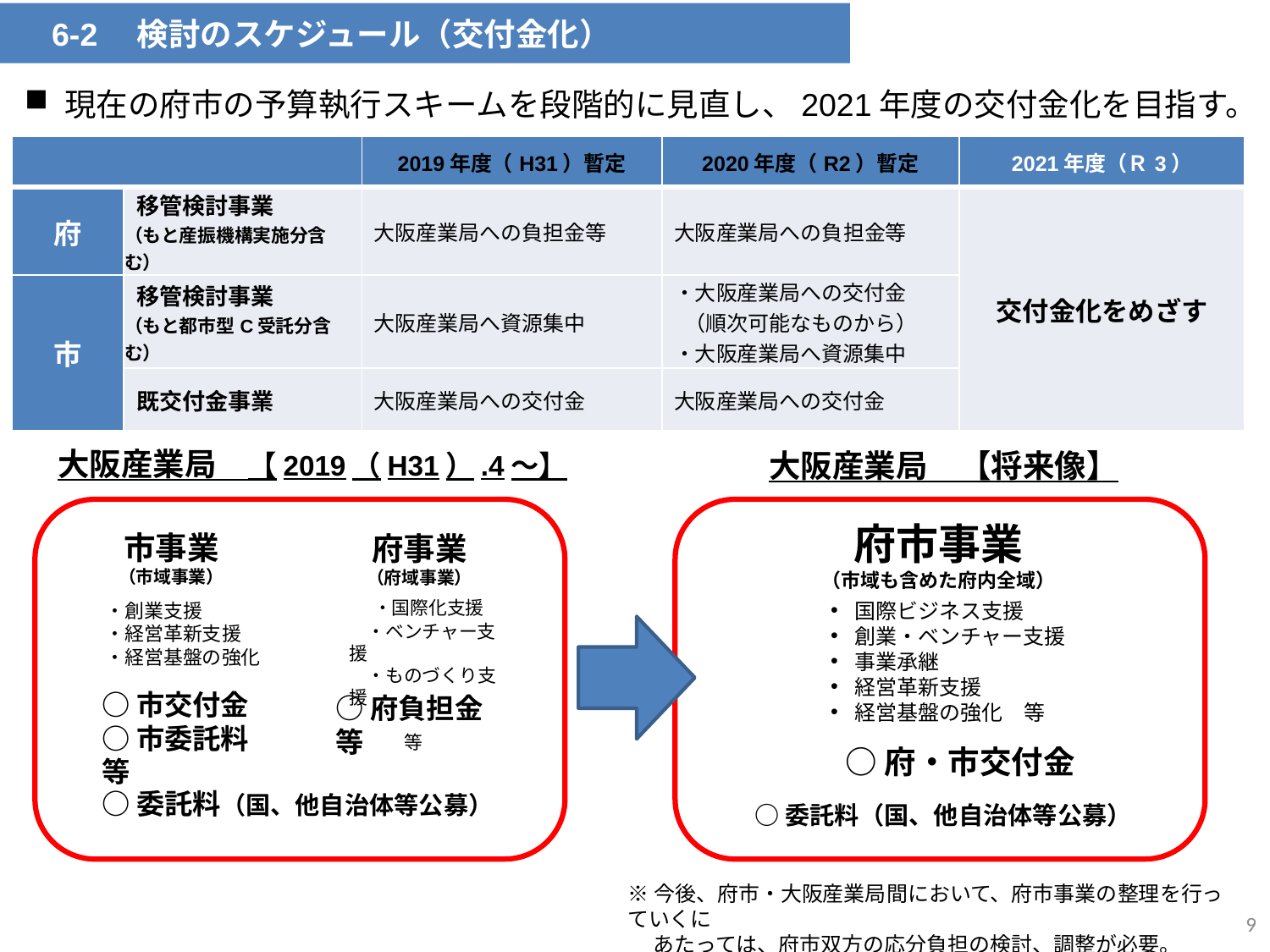

6-2　検討のスケジュール（交付金化）
現在の府市の予算執行スキームを段階的に見直し、2021年度の交付金化を目指す。
|  |  | 2019年度（H31）暫定 | 2020年度（R2）暫定 | 2021年度（Ｒ3） |
| --- | --- | --- | --- | --- |
| 府 | 移管検討事業 （もと産振機構実施分含む） | 大阪産業局への負担金等 | 大阪産業局への負担金等 | 交付金化をめざす |
| 市 | 移管検討事業 （もと都市型C受託分含む） | 大阪産業局へ資源集中 | ・大阪産業局への交付金 　（順次可能なものから） ・大阪産業局へ資源集中 |  |
|  | 既交付金事業 | 大阪産業局への交付金 | 大阪産業局への交付金 |  |
大阪産業局　【2019（H31）.4～】
大阪産業局　【将来像】

府市事業
（市域も含めた府内全域）

○府・市交付金

市事業
（市域事業）

・創業支援
・経営革新支援
・経営基盤の強化

府事業
（府域事業）
　・国際化支援
　・ベンチャー支援
　・ものづくり支援
　　　　　　　　　　　等
国際ビジネス支援
創業・ベンチャー支援
事業承継
経営革新支援
経営基盤の強化　等

○市交付金
○市委託料等
○府負担金等
○委託料（国、他自治体等公募）

○委託料（国、他自治体等公募）
※今後、府市・大阪産業局間において、府市事業の整理を行っていくに
　 あたっては、府市双方の応分負担の検討、調整が必要。
9